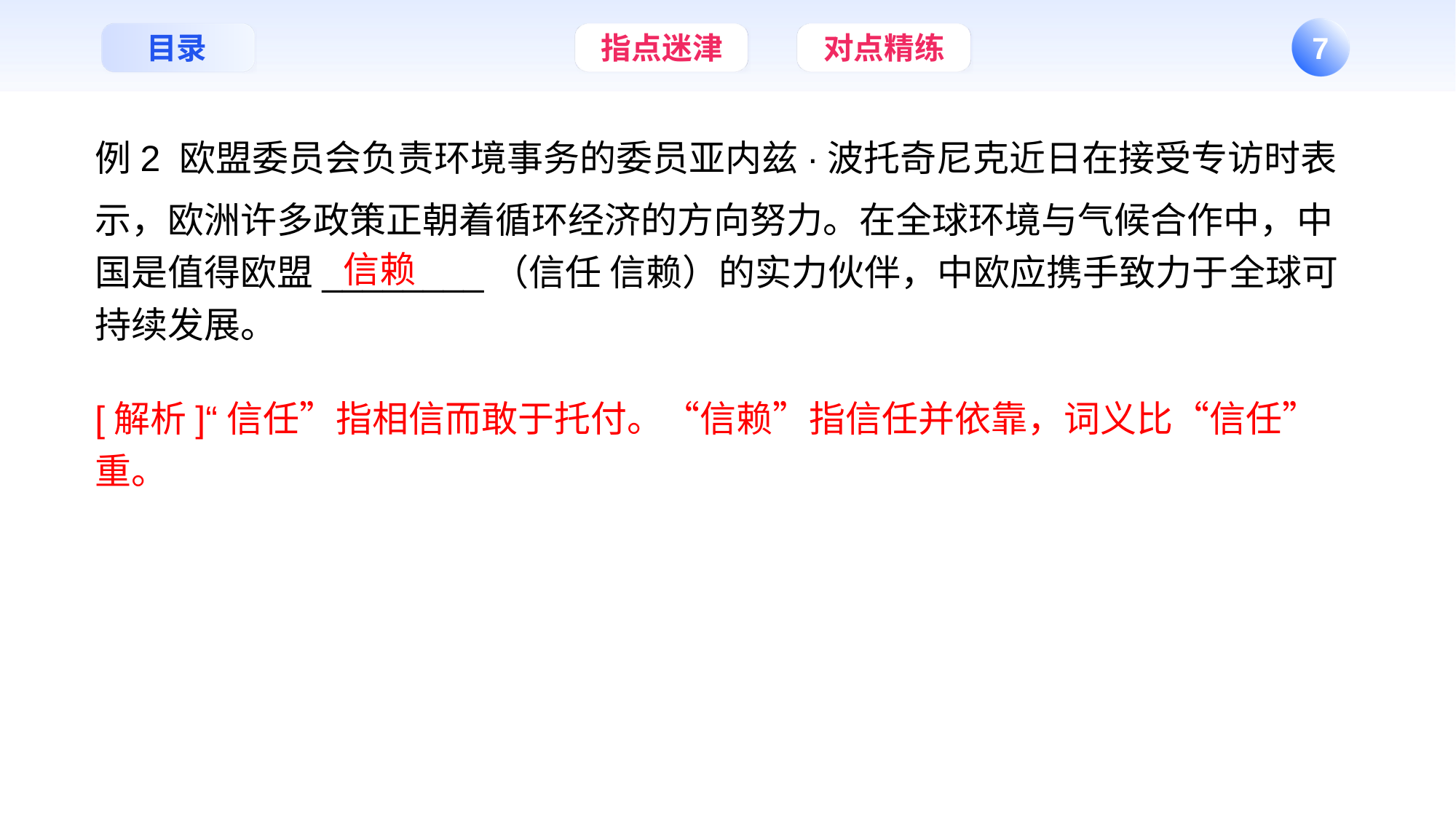

例2 欧盟委员会负责环境事务的委员亚内兹·波托奇尼克近日在接受专访时表
示，欧洲许多政策正朝着循环经济的方向努力。在全球环境与气候合作中，中国是值得欧盟________（信任 信赖）的实力伙伴，中欧应携手致力于全球可持续发展。
信赖
[解析]“信任”指相信而敢于托付。“信赖”指信任并依靠，词义比“信任”重。